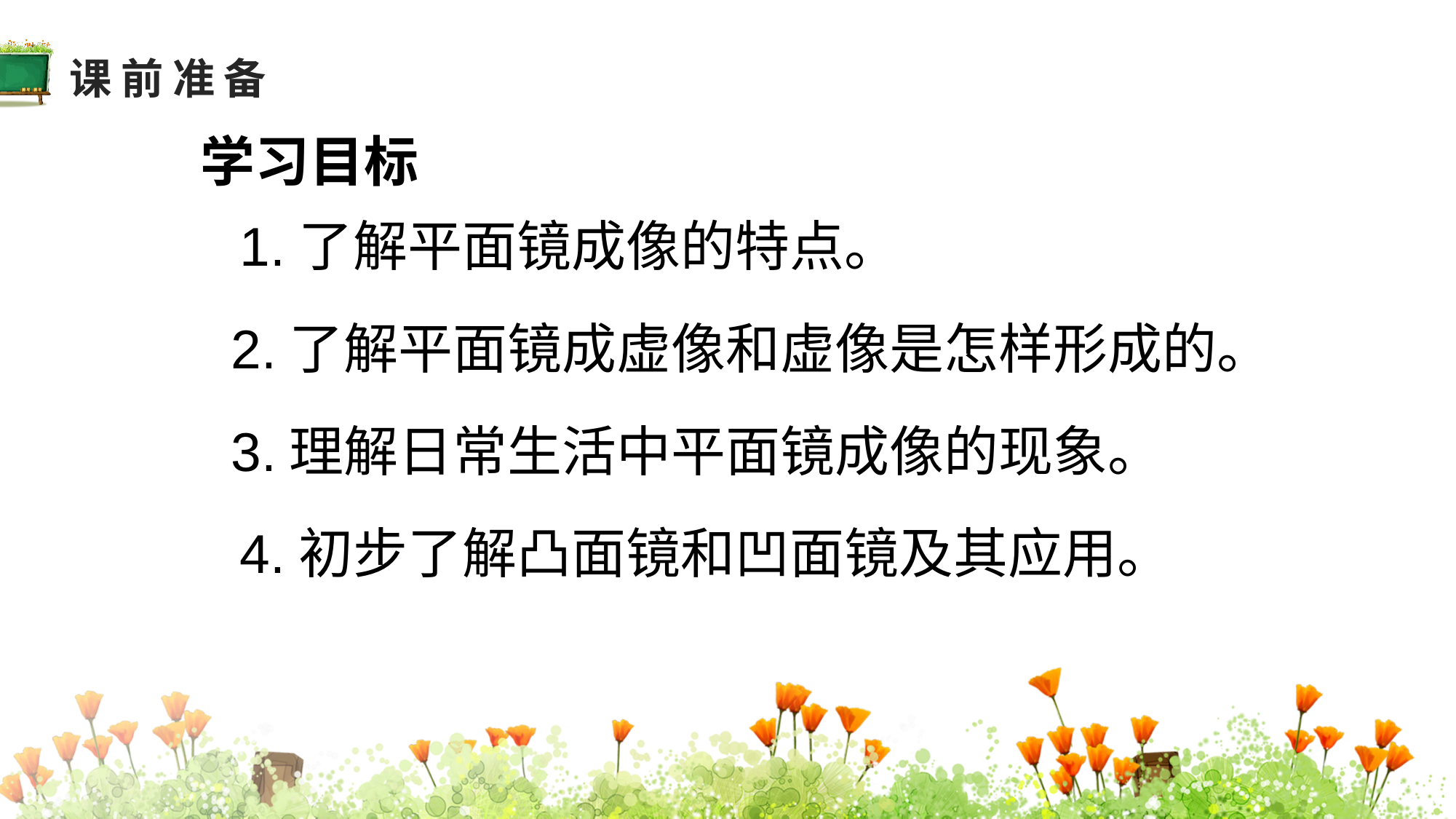

课前准备
学习目标
1.了解平面镜成像的特点。
2.了解平面镜成虚像和虚像是怎样形成的。
3.理解日常生活中平面镜成像的现象。
4.初步了解凸面镜和凹面镜及其应用。